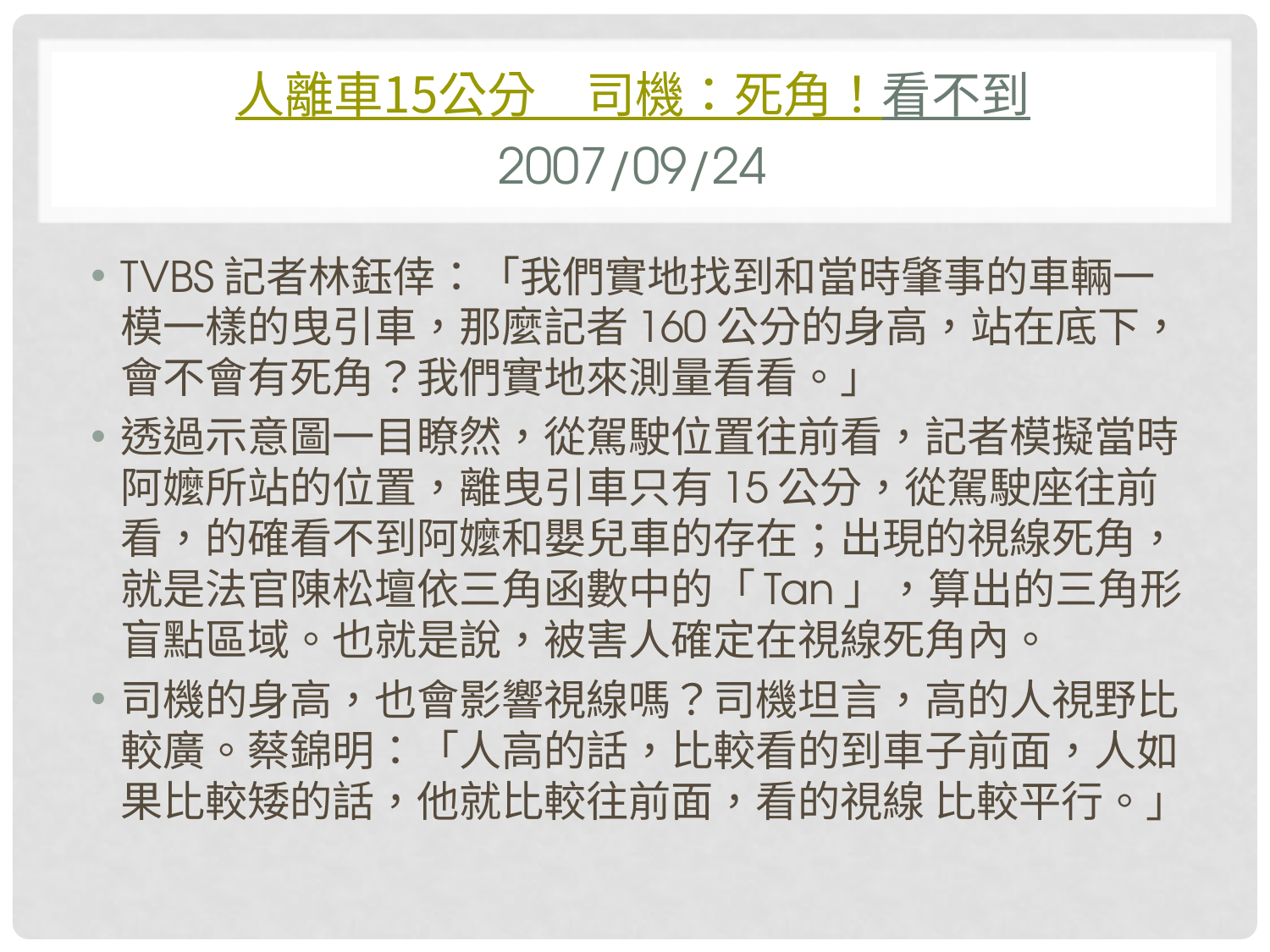

# 人離車15公分　司機：死角！看不到 2007/09/24
TVBS記者林鈺倖：「我們實地找到和當時肇事的車輛一模一樣的曳引車，那麼記者160公分的身高，站在底下，會不會有死角？我們實地來測量看看。」
透過示意圖一目瞭然，從駕駛位置往前看，記者模擬當時阿嬤所站的位置，離曳引車只有15公分，從駕駛座往前看，的確看不到阿嬤和嬰兒車的存在；出現的視線死角，就是法官陳松壇依三角函數中的「Tan」，算出的三角形盲點區域。也就是說，被害人確定在視線死角內。
司機的身高，也會影響視線嗎？司機坦言，高的人視野比較廣。蔡錦明：「人高的話，比較看的到車子前面，人如果比較矮的話，他就比較往前面，看的視線 比較平行。」